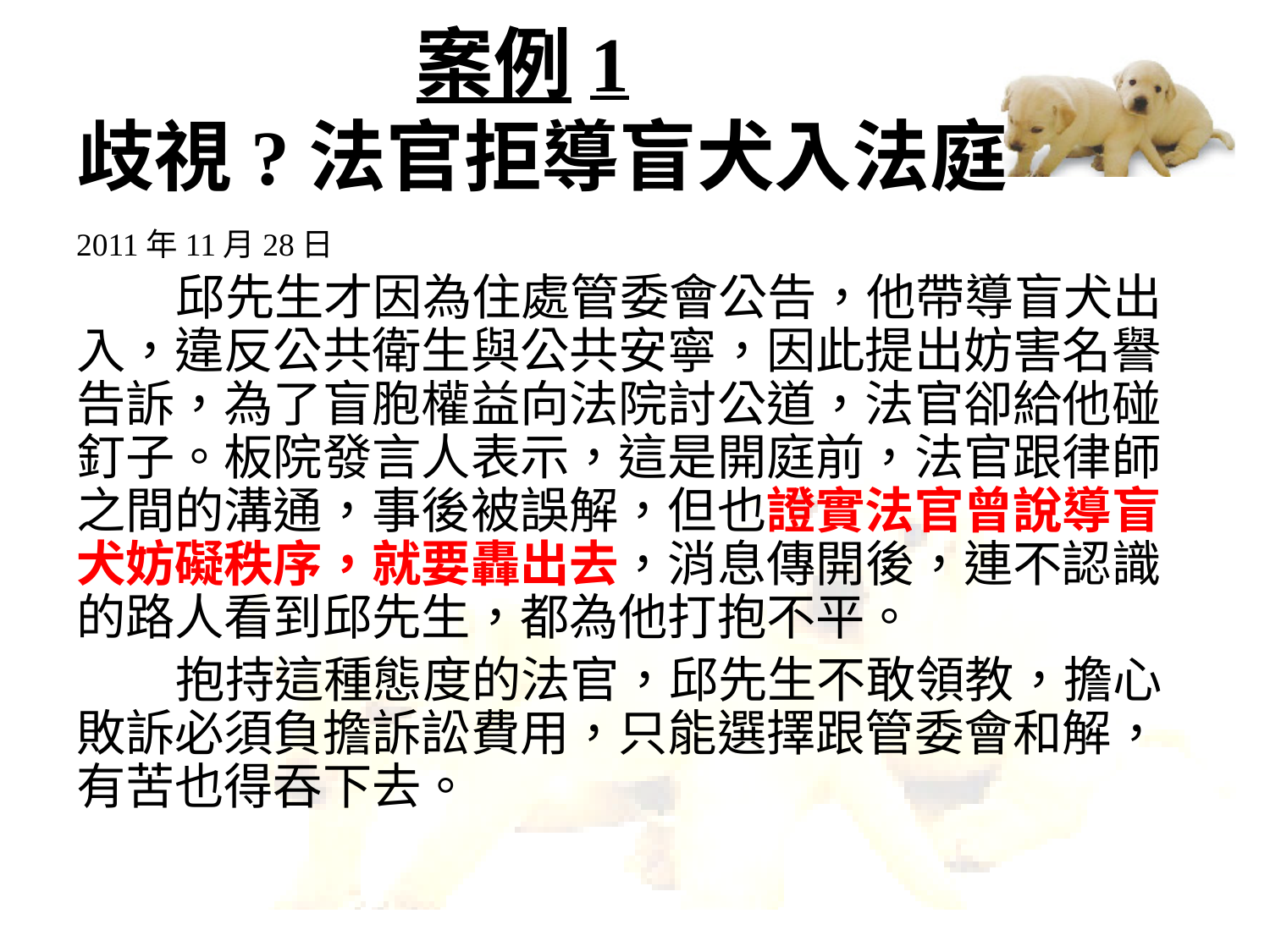

# 案例1 歧視?法官拒導盲犬入法庭
2011年11月28日
        邱先生才因為住處管委會公告，他帶導盲犬出入，違反公共衛生與公共安寧，因此提出妨害名譽告訴，為了盲胞權益向法院討公道，法官卻給他碰釘子。板院發言人表示，這是開庭前，法官跟律師之間的溝通，事後被誤解，但也證實法官曾說導盲犬妨礙秩序，就要轟出去，消息傳開後，連不認識的路人看到邱先生，都為他打抱不平。
        抱持這種態度的法官，邱先生不敢領教，擔心敗訴必須負擔訴訟費用，只能選擇跟管委會和解，有苦也得吞下去。